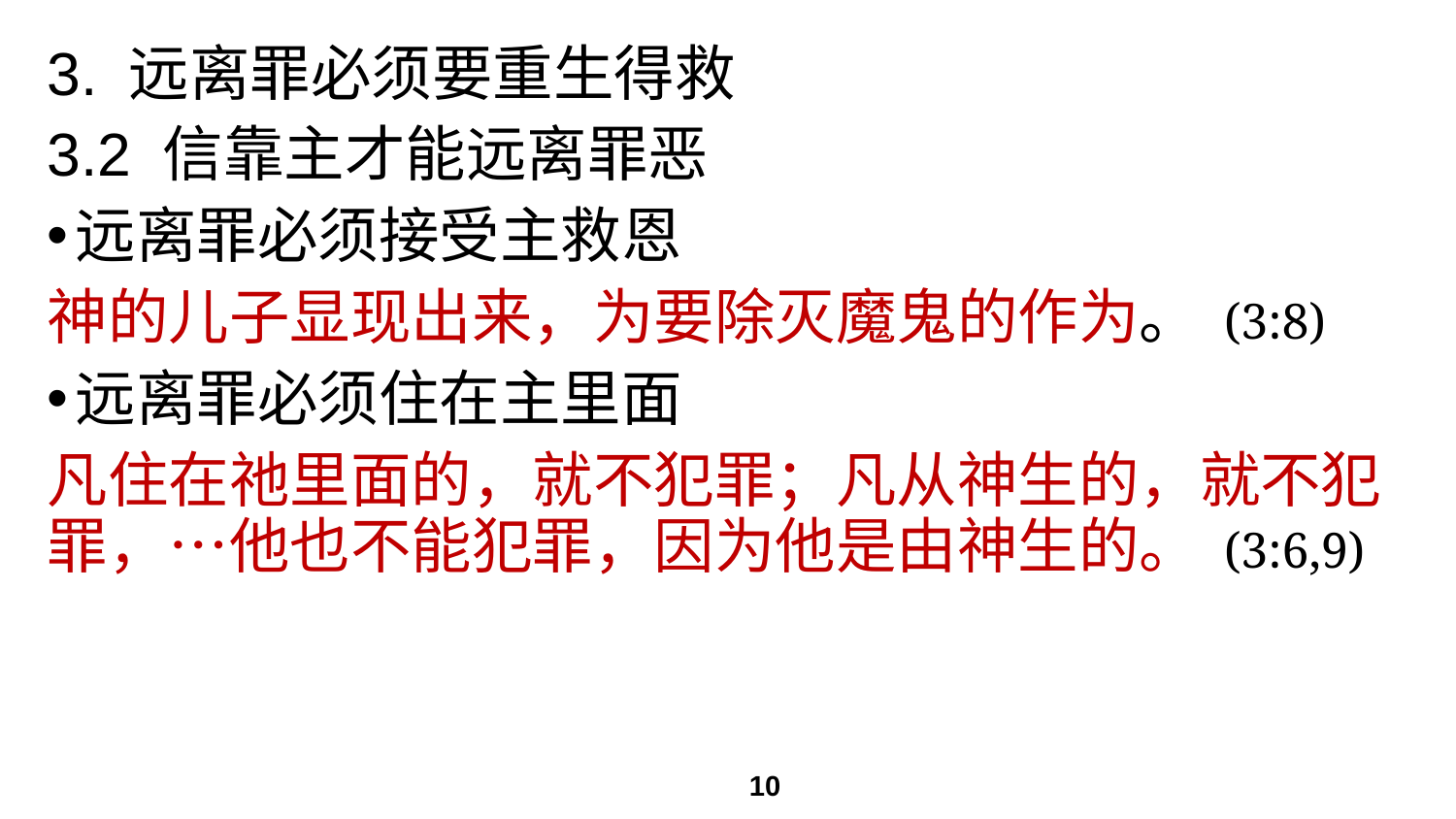

# 3. 远离罪必须要重生得救
3.2 信靠主才能远离罪恶
远离罪必须接受主救恩
神的儿子显现出来，为要除灭魔鬼的作为。 (3:8)
远离罪必须住在主里面
凡住在祂里面的，就不犯罪；凡从神生的，就不犯罪，…他也不能犯罪，因为他是由神生的。 (3:6,9)

10